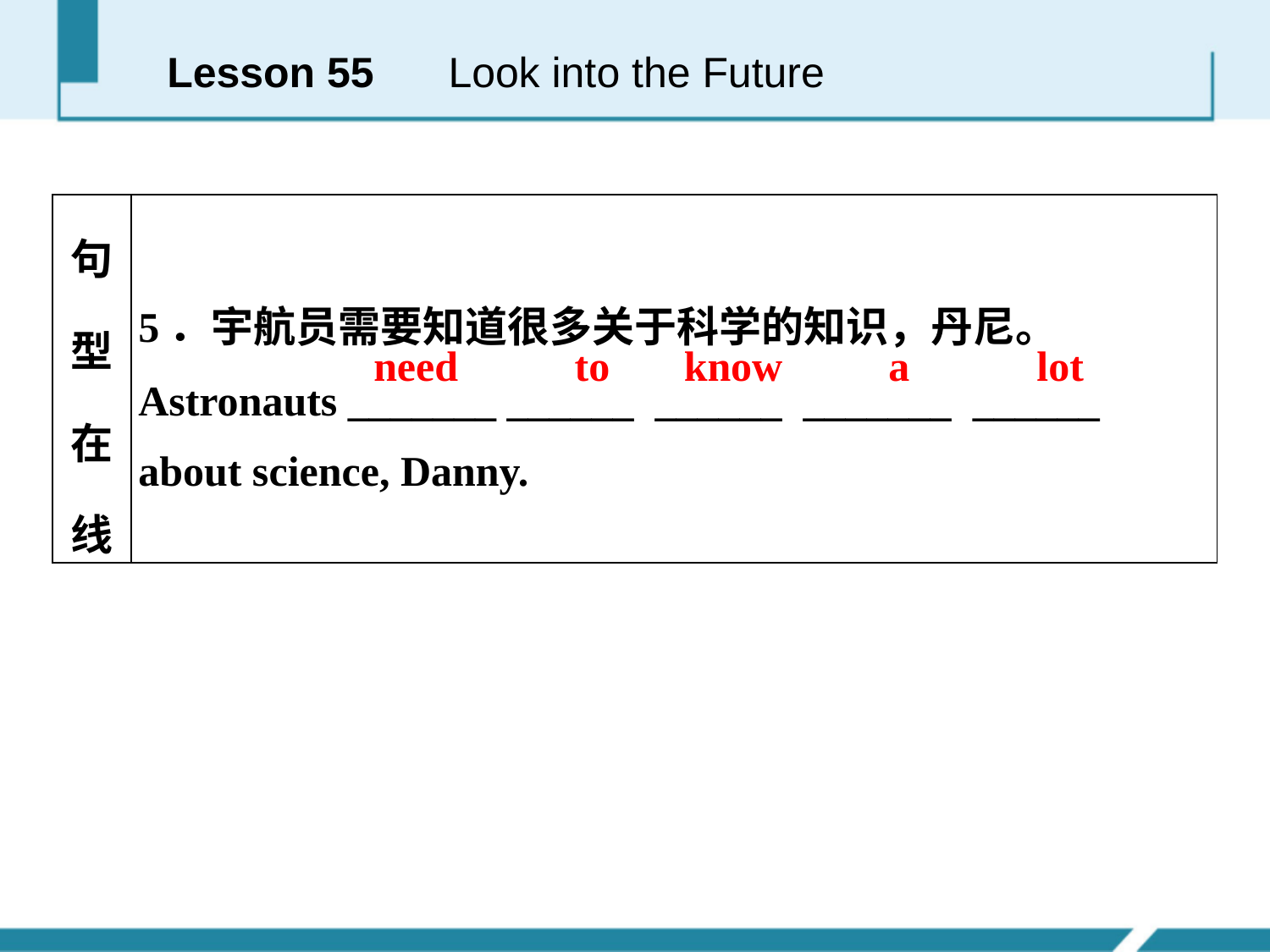

Lesson 55 　Look into the Future
| 句型在线 | 5．宇航员需要知道很多关于科学的知识，丹尼。 Astronauts \_\_\_\_\_\_\_ \_\_\_\_\_\_ \_\_\_\_\_\_ \_\_\_\_\_\_\_ \_\_\_\_\_\_ about science, Danny. |
| --- | --- |
need           to       know          a            lot